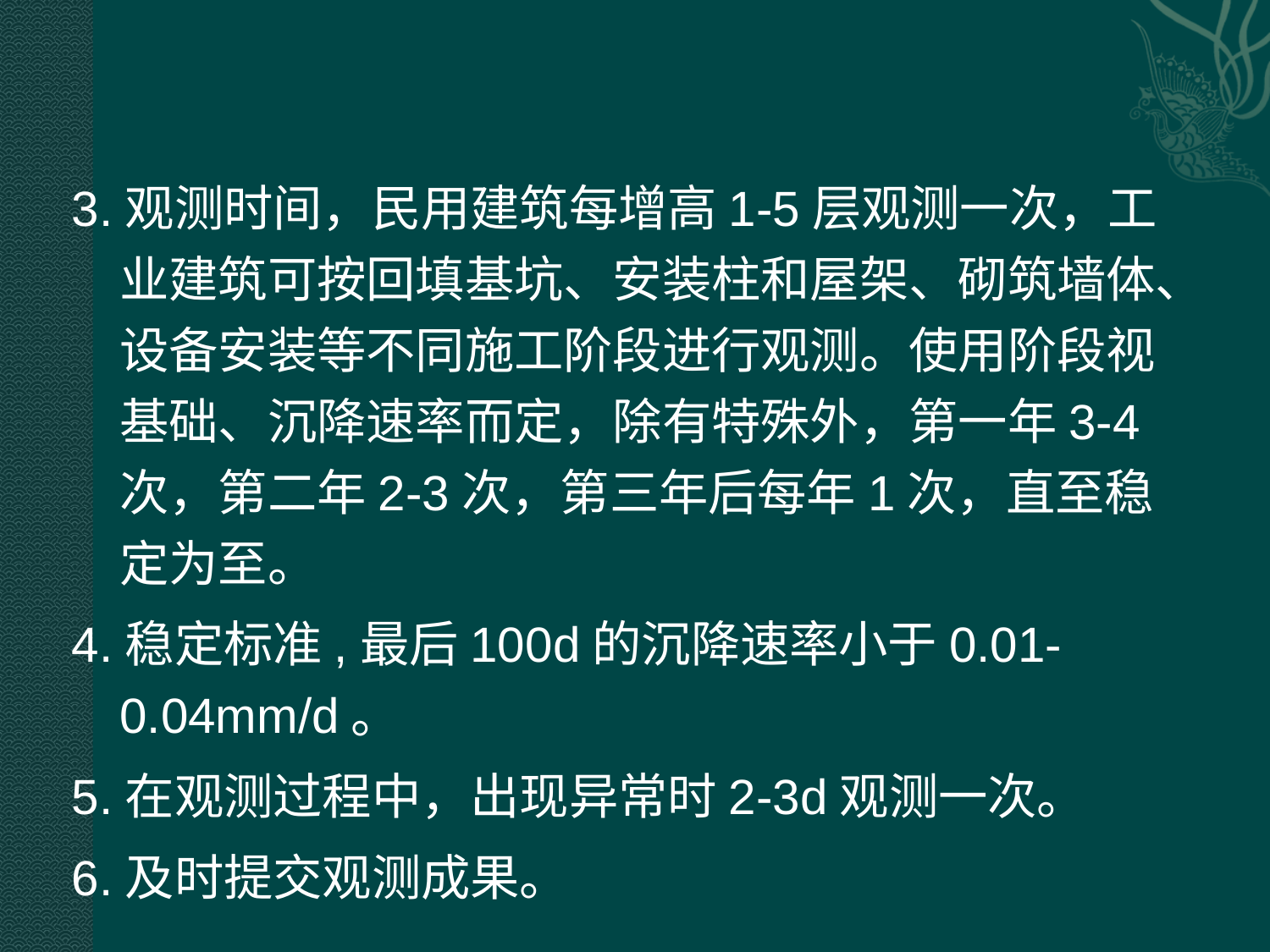

3.观测时间，民用建筑每增高1-5层观测一次，工业建筑可按回填基坑、安装柱和屋架、砌筑墙体、设备安装等不同施工阶段进行观测。使用阶段视基础、沉降速率而定，除有特殊外，第一年3-4次，第二年2-3次，第三年后每年1次，直至稳定为至。
4.稳定标准,最后100d的沉降速率小于0.01-0.04mm/d。
5.在观测过程中，出现异常时2-3d观测一次。
6.及时提交观测成果。